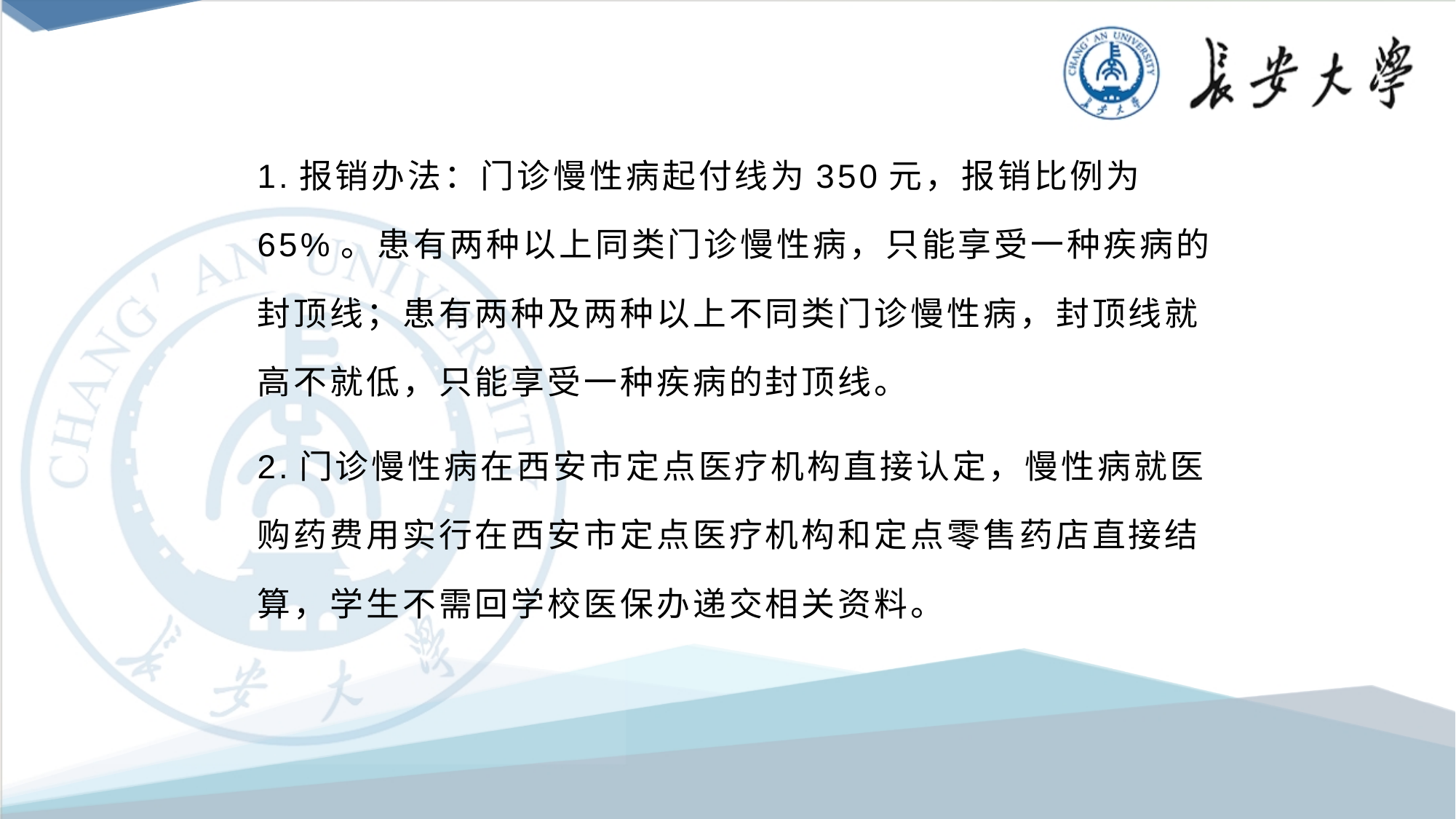

1.报销办法：门诊慢性病起付线为350元，报销比例为65%。患有两种以上同类门诊慢性病，只能享受一种疾病的封顶线；患有两种及两种以上不同类门诊慢性病，封顶线就高不就低，只能享受一种疾病的封顶线。
2.门诊慢性病在西安市定点医疗机构直接认定，慢性病就医购药费用实行在西安市定点医疗机构和定点零售药店直接结算，学生不需回学校医保办递交相关资料。